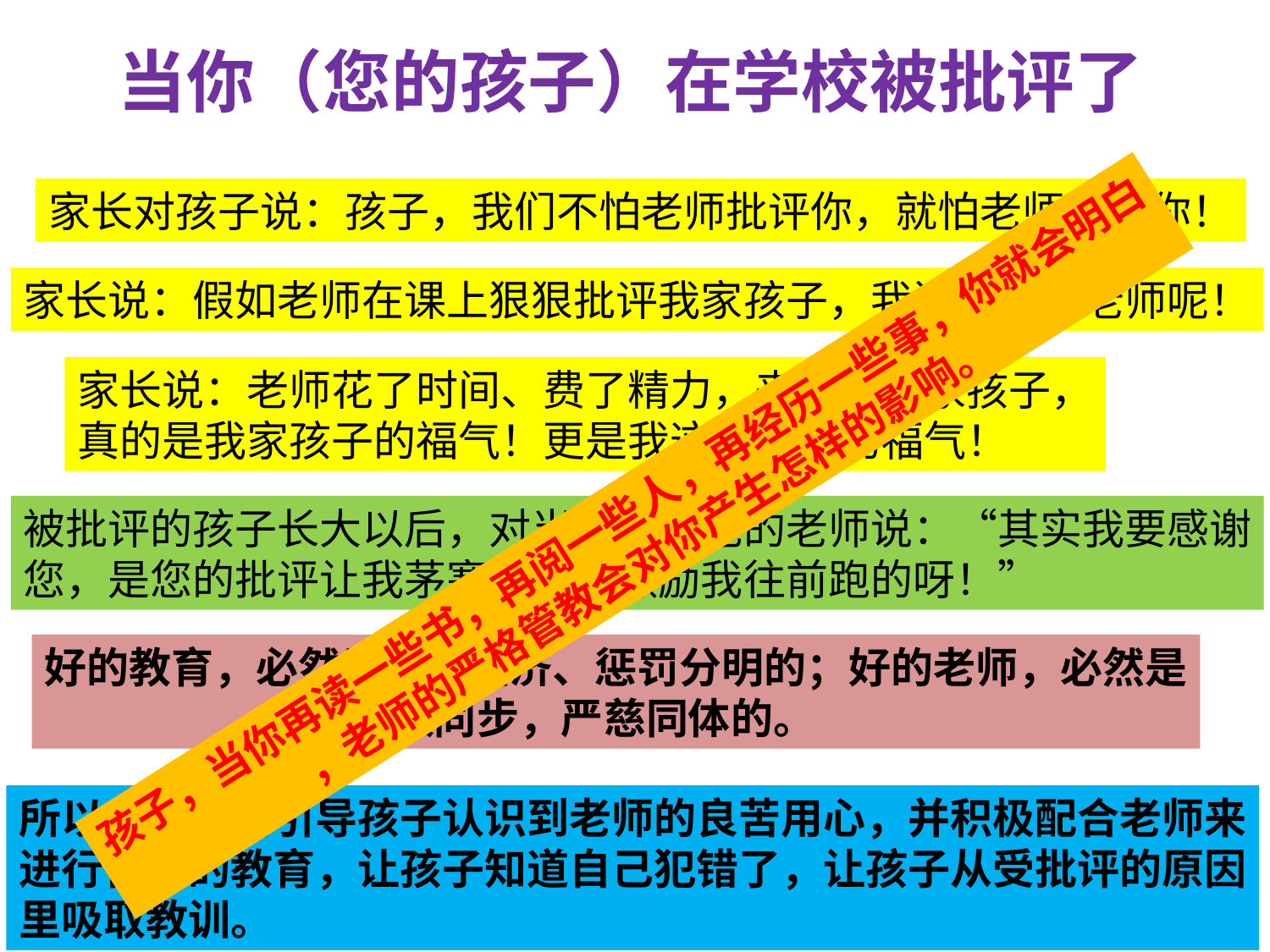

# 当你（您的孩子）在学校被批评了
家长对孩子说：孩子，我们不怕老师批评你，就怕老师不管你！
家长说：假如老师在课上狠狠批评我家孩子，我还要感谢老师呢！
家长说：老师花了时间、费了精力，来教育我家孩子，
真的是我家孩子的福气！更是我这个家长的福气！
孩子，当你再读一些书，再阅一些人，再经历一些事，你就会明白
，老师的严格管教会对你产生怎样的影响。
被批评的孩子长大以后，对当时批评他的老师说：“其实我要感谢
您，是您的批评让我茅塞顿开，激励我往前跑的呀！”
好的教育，必然是宽严相济、惩罚分明的；好的老师，必然是
                               管教同步，严慈同体的。
所以，家长要引导孩子认识到老师的良苦用心，并积极配合老师来
进行恰当的教育，让孩子知道自己犯错了，让孩子从受批评的原因
里吸取教训。